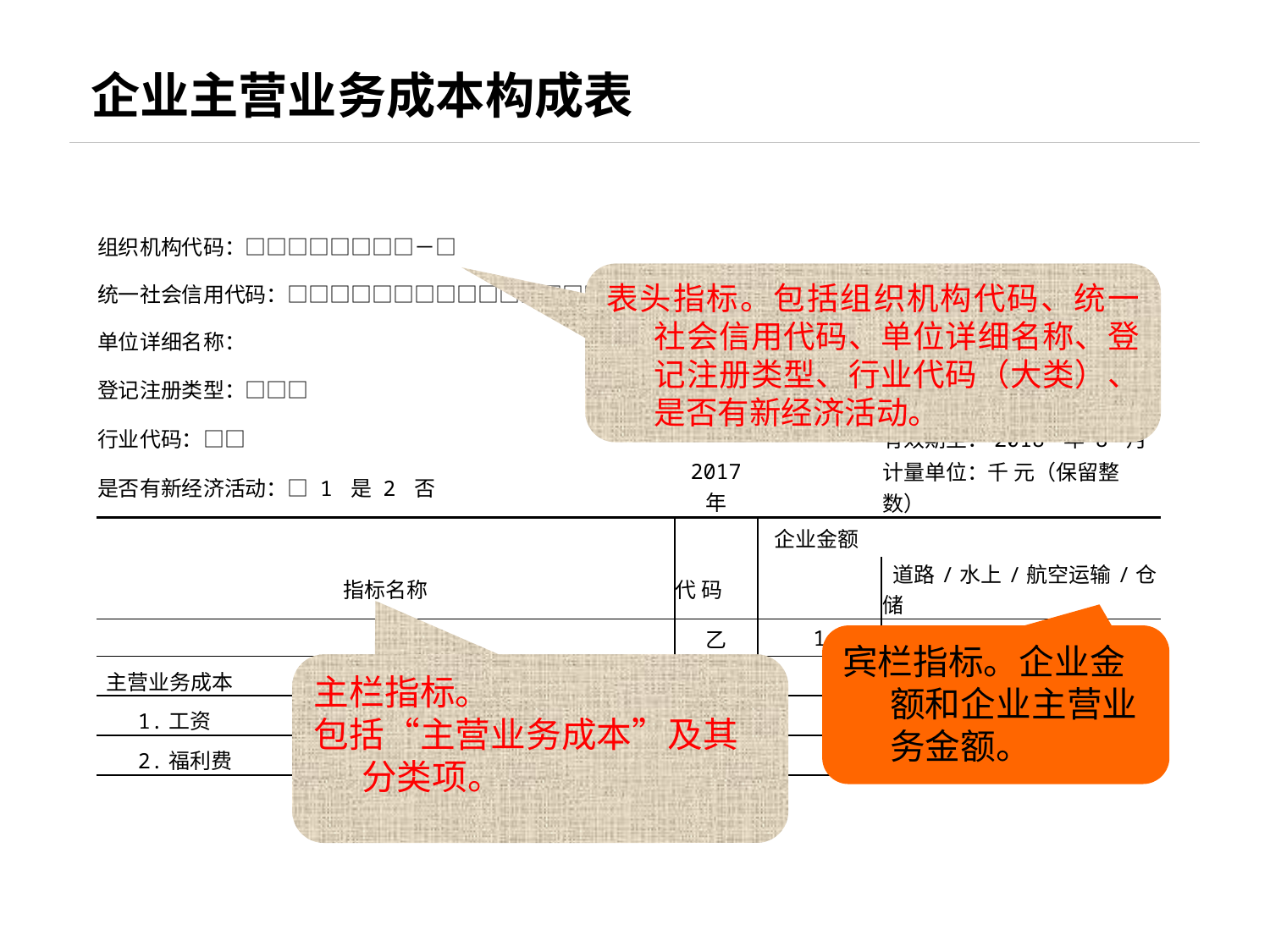

# 企业主营业务成本构成表

| 组织机构代码：□□□□□□□□－□ |  |  |  |
| --- | --- | --- | --- |
| 统一社会信用代码：□□□□□□□□□□□□□□□□□□ |  |  | 表 号： |
| 单位详细名称： |  |  | 制表机关：国 家 统 计 局 |
| 登记注册类型：□□□ |  |  | 文 号：国统字（2017）165 号 |
| 行业代码：□□ |  |  | 有效期至：2018 年 8 月 |
| 是否有新经济活动：□ 1 是 2 否 | 2017 年 |  | 计量单位：千 元（保留整数） |
|  |  | 企业金额 |  |
| 指标名称 | 代 码 |  | 道路/水上/航空运输/仓储 |
| 甲 | 乙 | 1 | 2 |
| 主营业务成本 | 1 |  |  |
| 1.工资 | 2 |  | － |
| 2.福利费 | 3 |  | － |
表头指标。包括组织机构代码、统一社会信用代码、单位详细名称、登记注册类型、行业代码（大类）、是否有新经济活动。
宾栏指标。企业金额和企业主营业务金额。
主栏指标。
包括“主营业务成本”及其分类项。